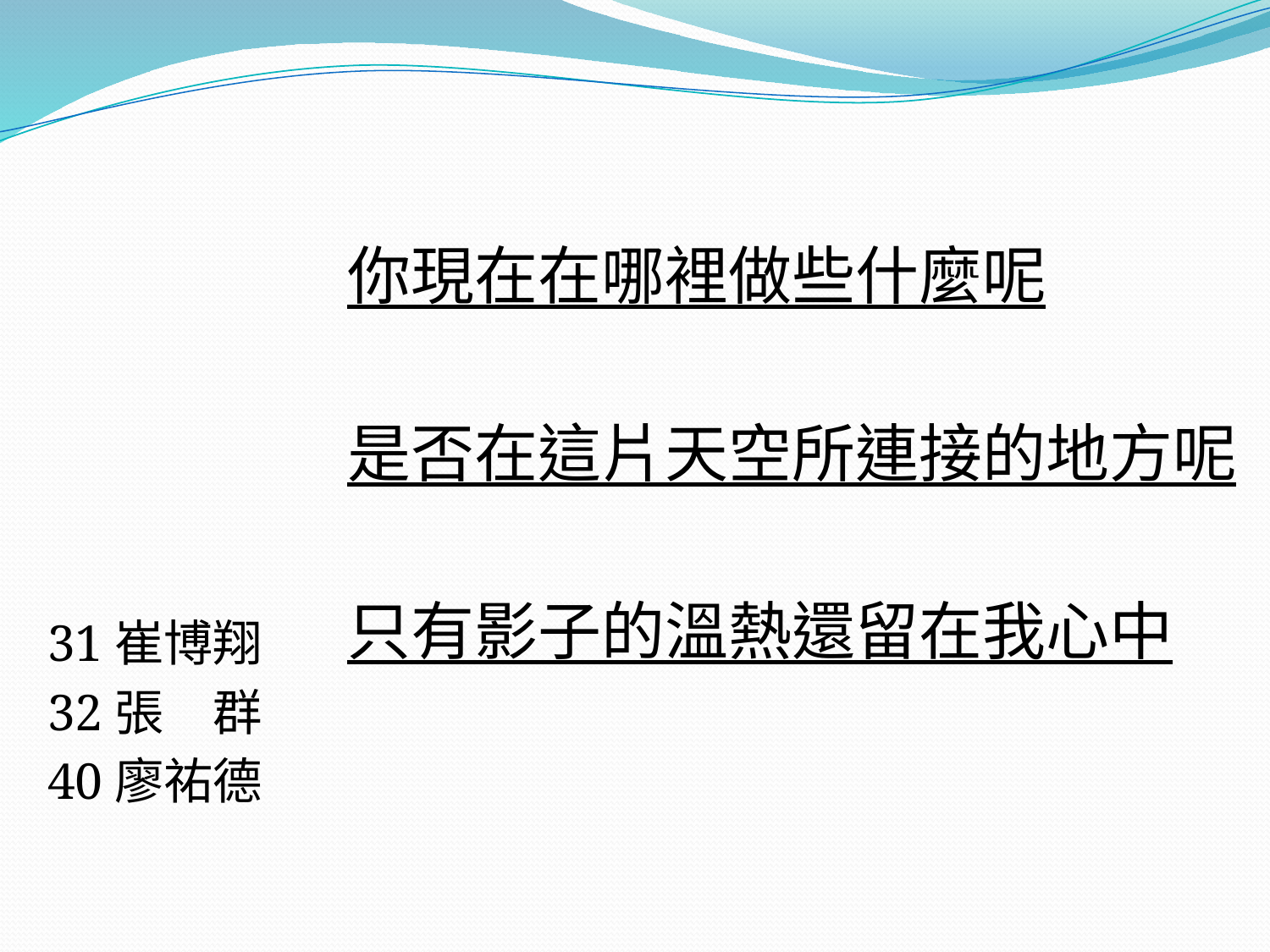

你現在在哪裡做些什麼呢

是否在這片天空所連接的地方呢

只有影子的溫熱還留在我心中
31崔博翔
32張　群
40廖祐德